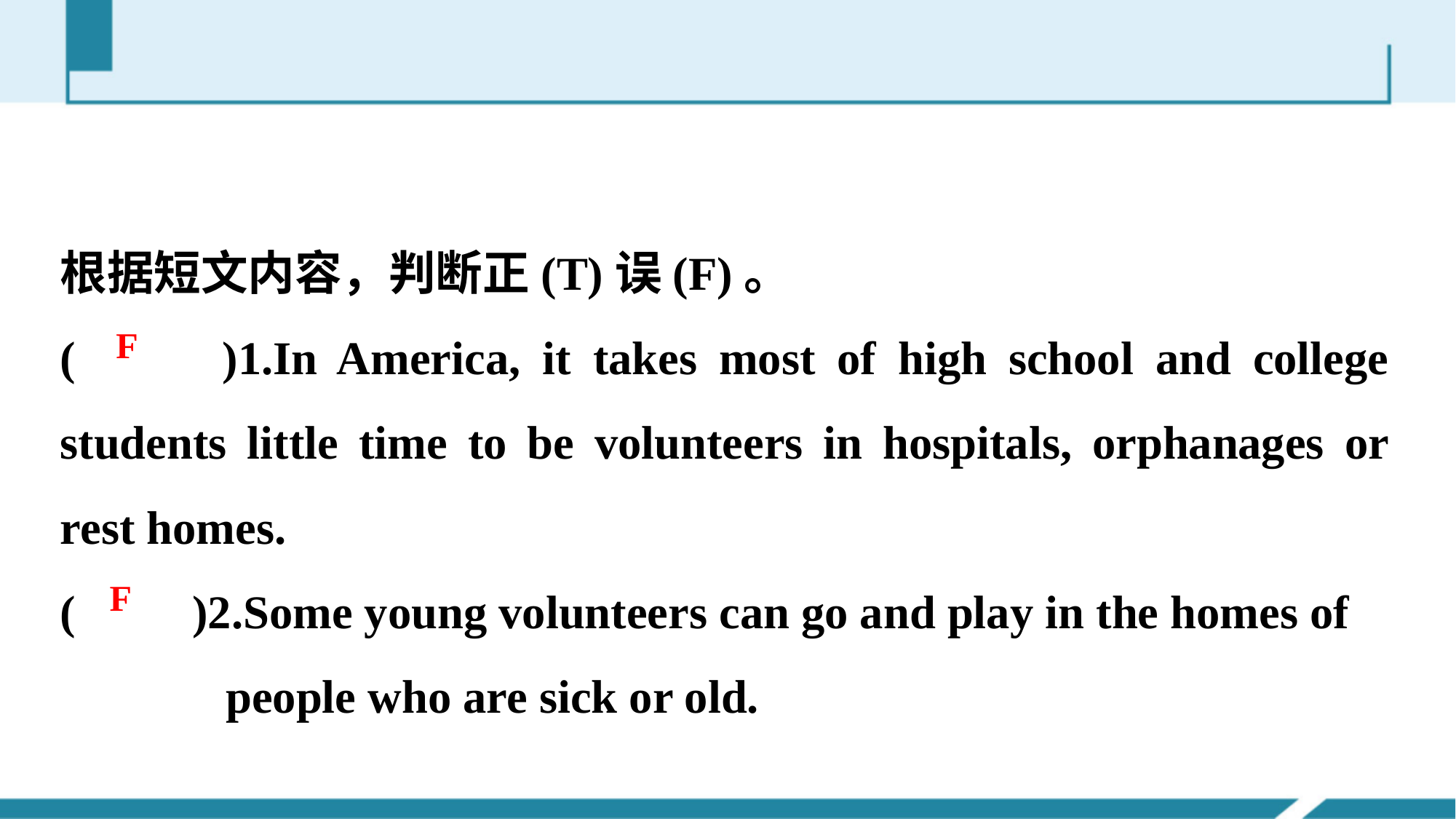

根据短文内容，判断正(T)误(F)。
(　　)1.In America, it takes most of high school and college students little time to be volunteers in hospitals, orphanages or rest homes.
(　　)2.Some young volunteers can go and play in the homes of
              people who are sick or old.
F
F